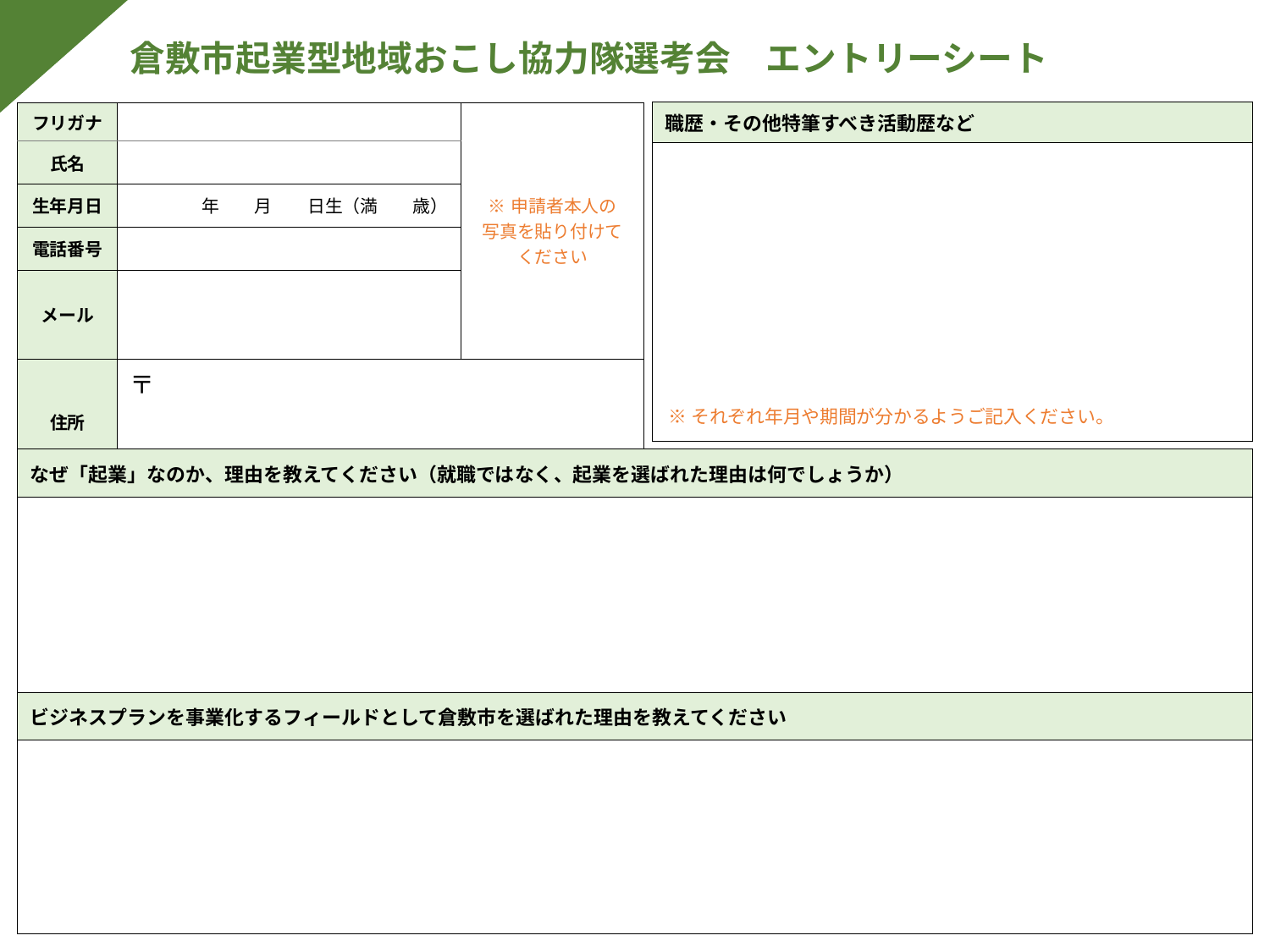

倉敷市起業型地域おこし協力隊選考会　エントリーシート
| 職歴・その他特筆すべき活動歴など |
| --- |
|  |
| フリガナ |  | ※申請者本人の 写真を貼り付けて ください |
| --- | --- | --- |
| 氏名 |  |  |
| 生年月日 | 年　　月　　日生（満　　歳） |  |
| 電話番号 |  |  |
| メール |  |  |
| 住所 | 〒 |  |
※それぞれ年月や期間が分かるようご記入ください。
| なぜ「起業」なのか、理由を教えてください（就職ではなく、起業を選ばれた理由は何でしょうか） |
| --- |
|  |
| ビジネスプランを事業化するフィールドとして倉敷市を選ばれた理由を教えてください |
|  |